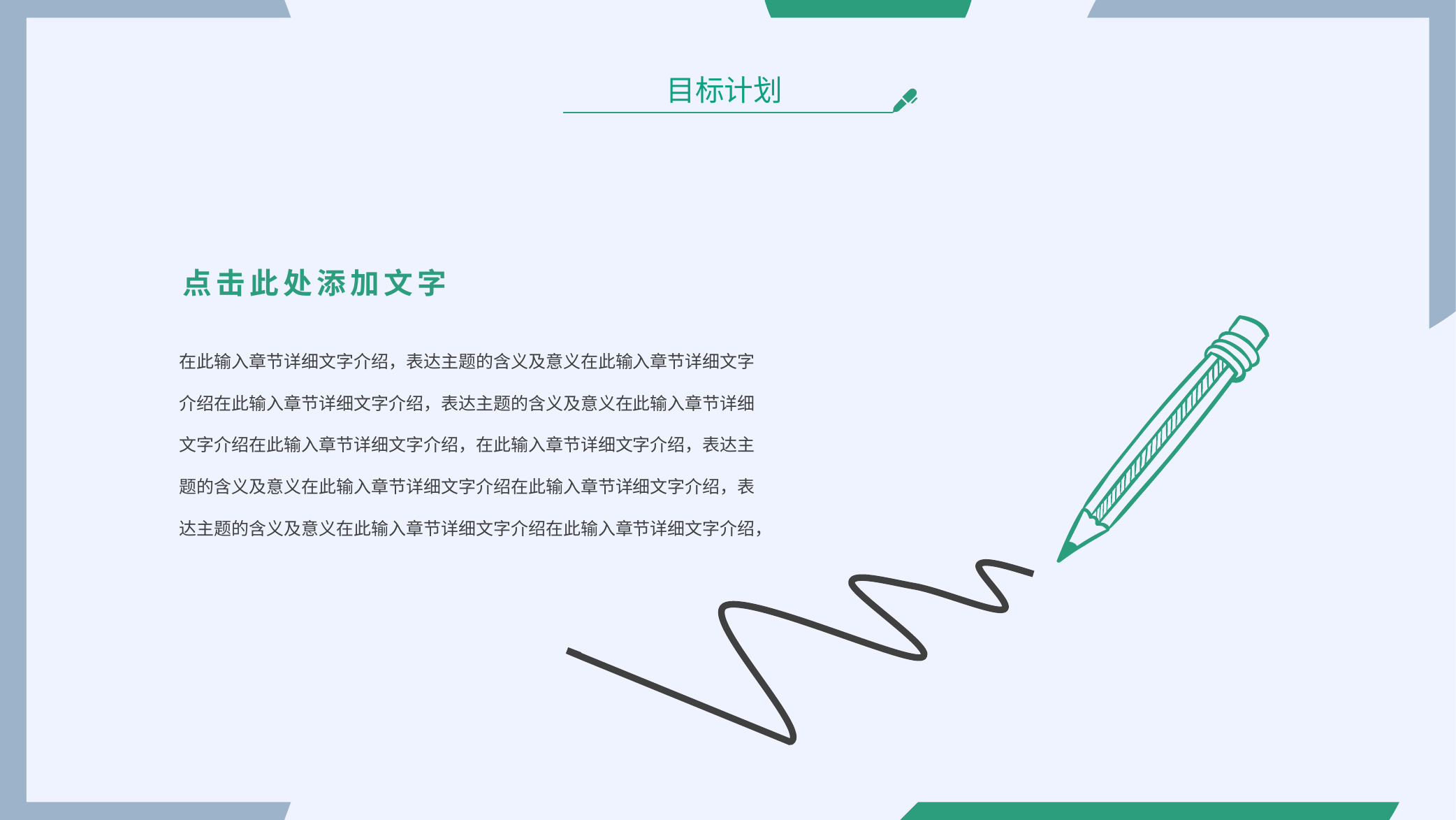

目标计划
点击此处添加文字
在此输入章节详细文字介绍，表达主题的含义及意义在此输入章节详细文字介绍在此输入章节详细文字介绍，表达主题的含义及意义在此输入章节详细文字介绍在此输入章节详细文字介绍，在此输入章节详细文字介绍，表达主题的含义及意义在此输入章节详细文字介绍在此输入章节详细文字介绍，表达主题的含义及意义在此输入章节详细文字介绍在此输入章节详细文字介绍，